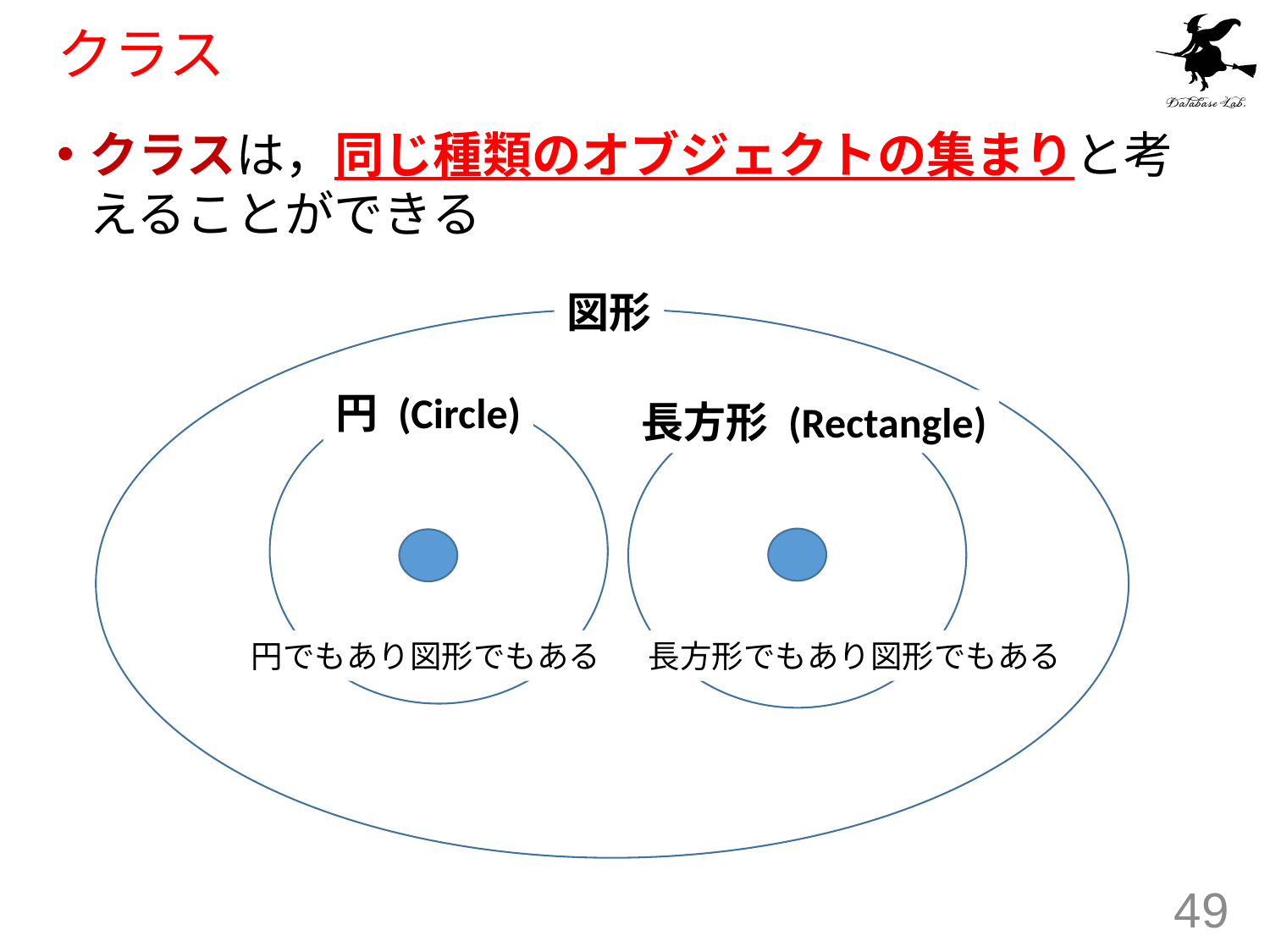

# クラス
クラスは，同じ種類のオブジェクトの集まりと考えることができる
図形

円 (Circle)
長方形 (Rectangle)

円でもあり図形でもある
長方形でもあり図形でもある
49